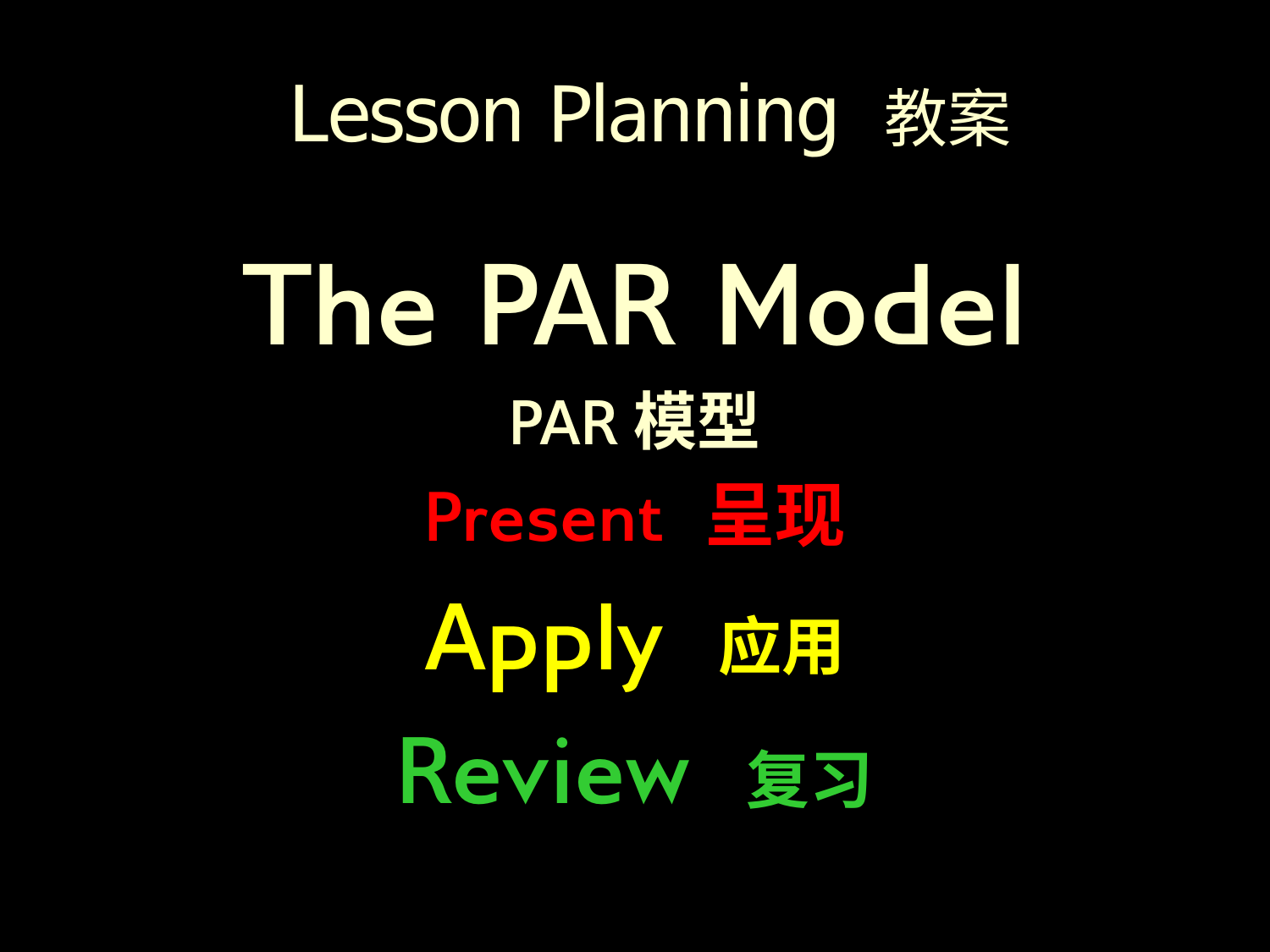

# Lesson Planning 教案
The PAR Model
PAR模型
Present 呈现
Apply 应用
Review 复习